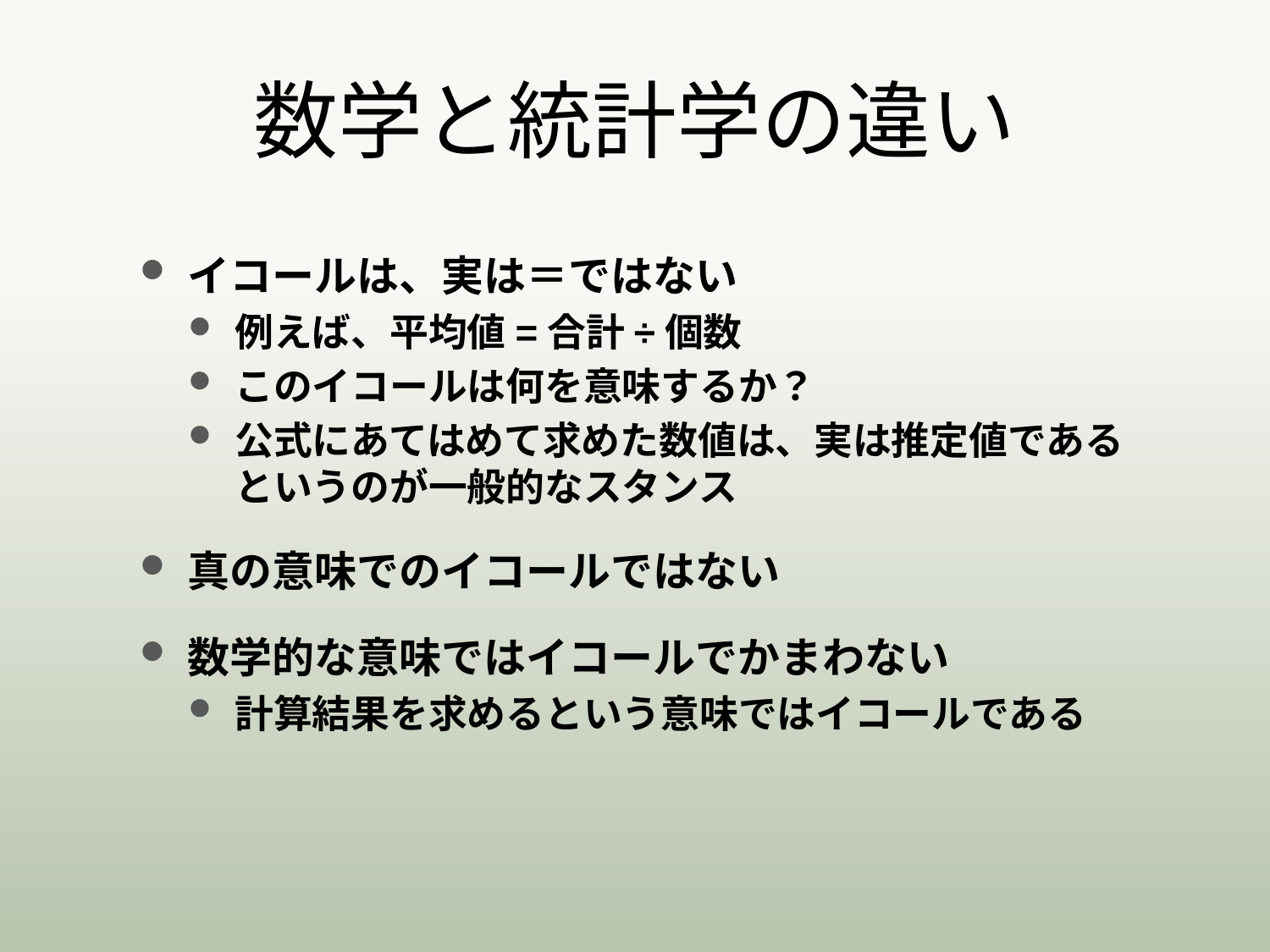

# 数学と統計学の違い
イコールは、実は＝ではない
例えば、平均値=合計÷個数
このイコールは何を意味するか？
公式にあてはめて求めた数値は、実は推定値であるというのが一般的なスタンス
真の意味でのイコールではない
数学的な意味ではイコールでかまわない
計算結果を求めるという意味ではイコールである